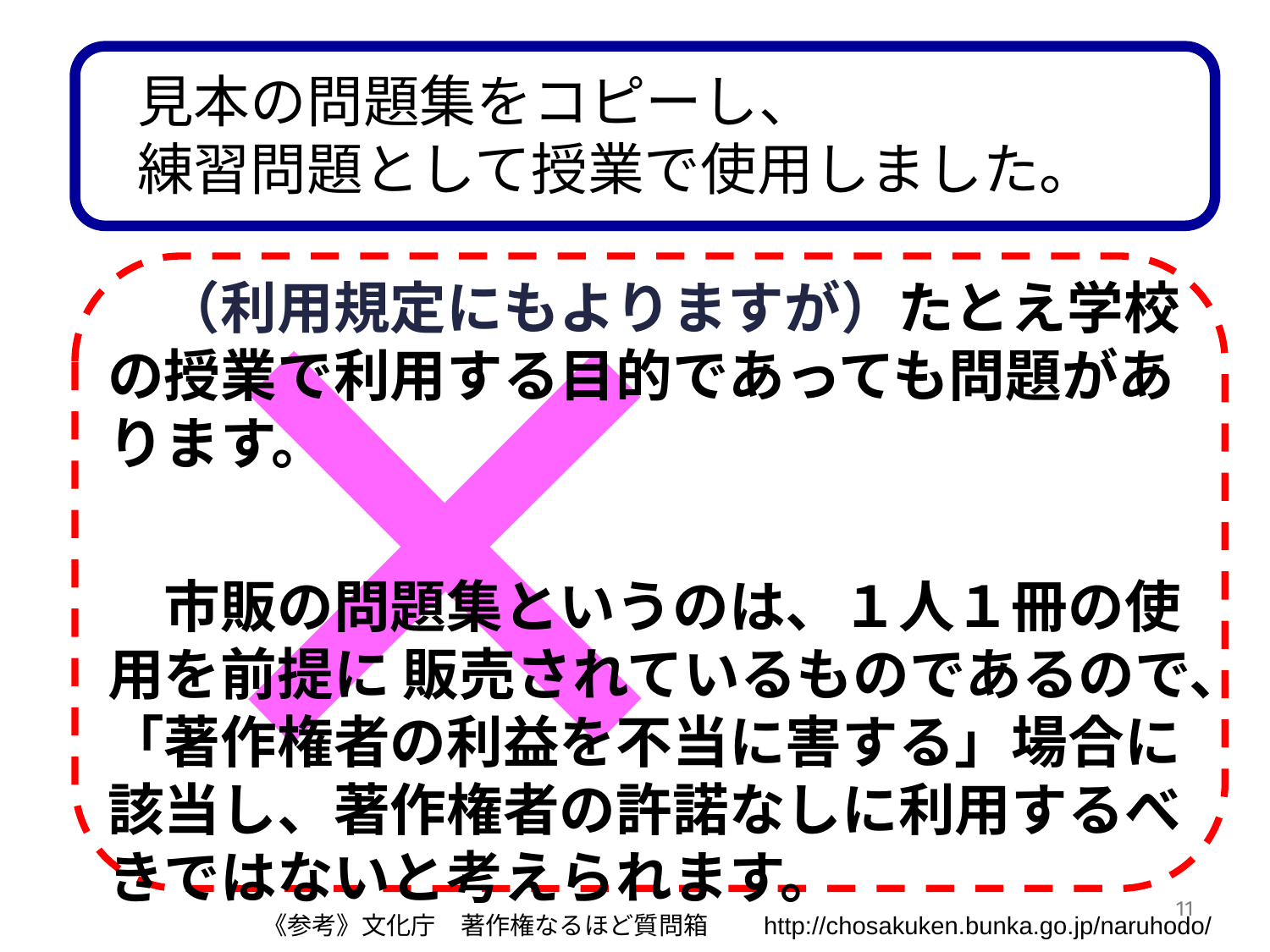

×

見本の問題集をコピーし、
練習問題として授業で使用しました。

　（利用規定にもよりますが）たとえ学校の授業で利用する目的であっても問題があります。
　市販の問題集というのは、１人１冊の使用を前提に 販売されているものであるので、「著作権者の利益を不当に害する」場合に該当し、著作権者の許諾なしに利用するべきではないと考えられます。

11
《参考》文化庁　著作権なるほど質問箱　　http://chosakuken.bunka.go.jp/naruhodo/